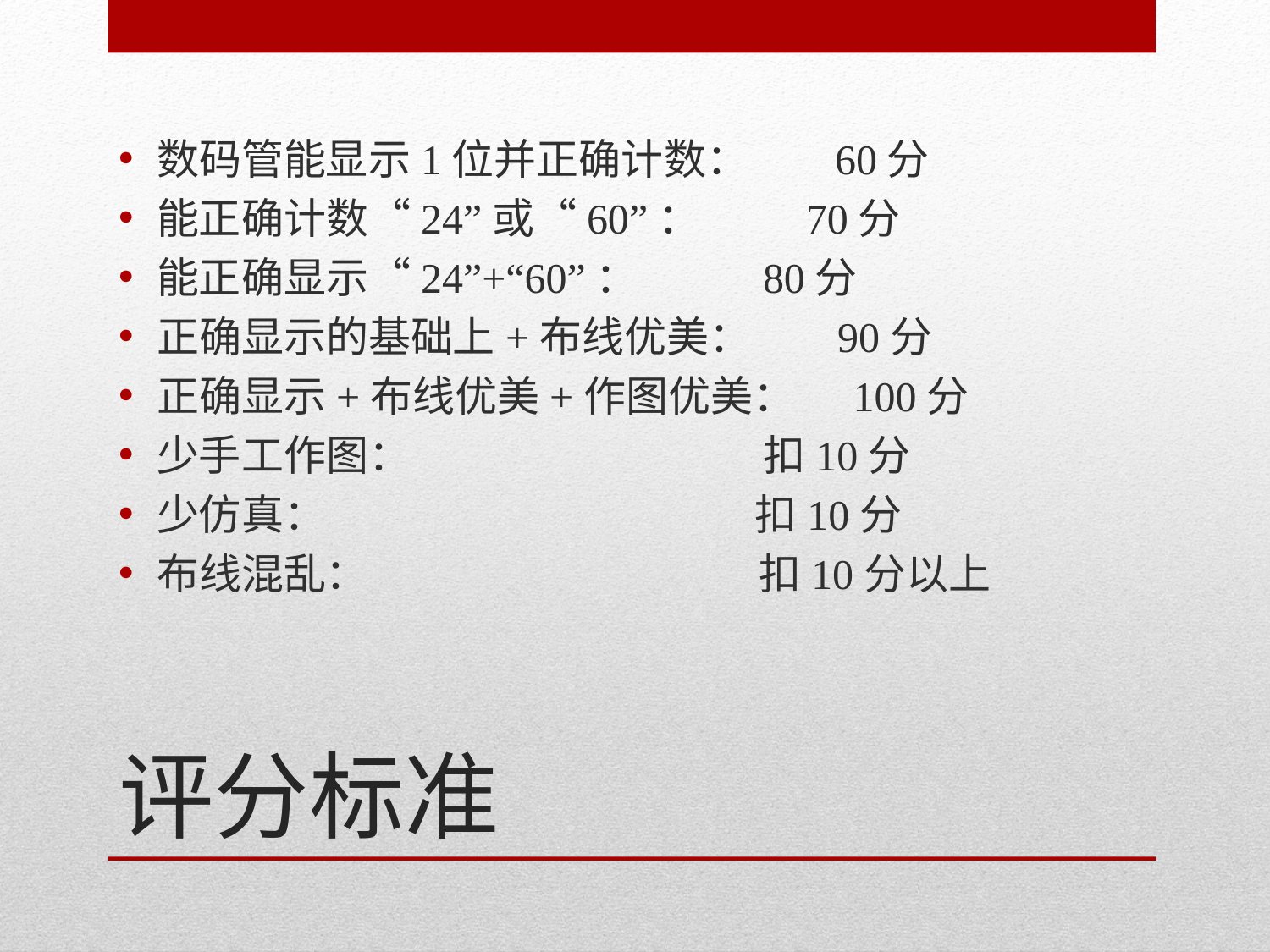

数码管能显示1位并正确计数：        60分
能正确计数“24”或“60”：          70分
能正确显示“24”+“60”：            80分
正确显示的基础上+布线优美：        90分
正确显示+布线优美+作图优美：     100分
少手工作图：                                     扣10分
少仿真：                                             扣10分
布线混乱：                                         扣10分以上
# 评分标准